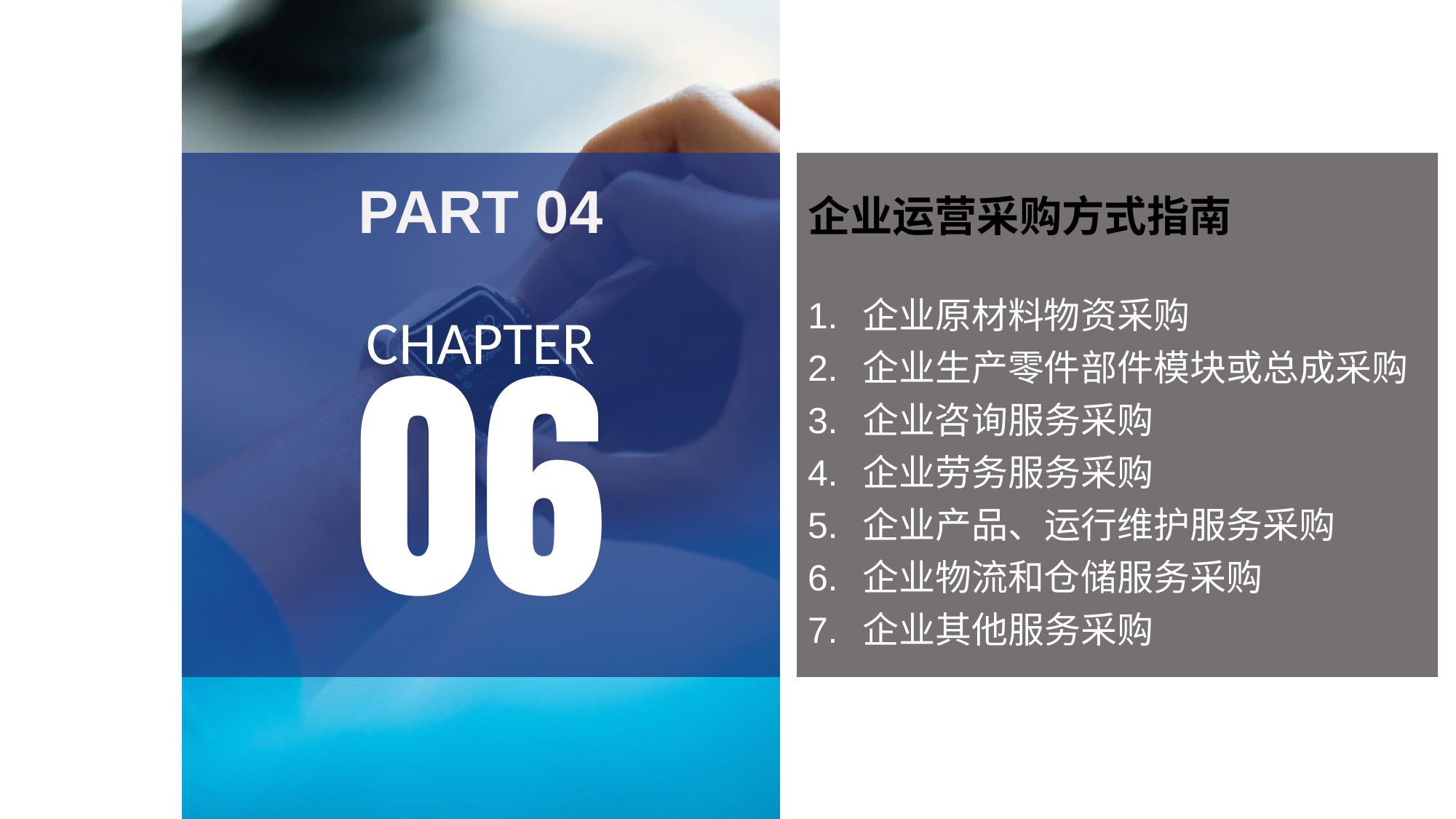

PART 04

CHAPTER
06
企业运营采购方式指南

企业原材料物资采购
企业生产零件部件模块或总成采购
企业咨询服务采购
企业劳务服务采购
企业产品、运行维护服务采购
企业物流和仓储服务采购
企业其他服务采购